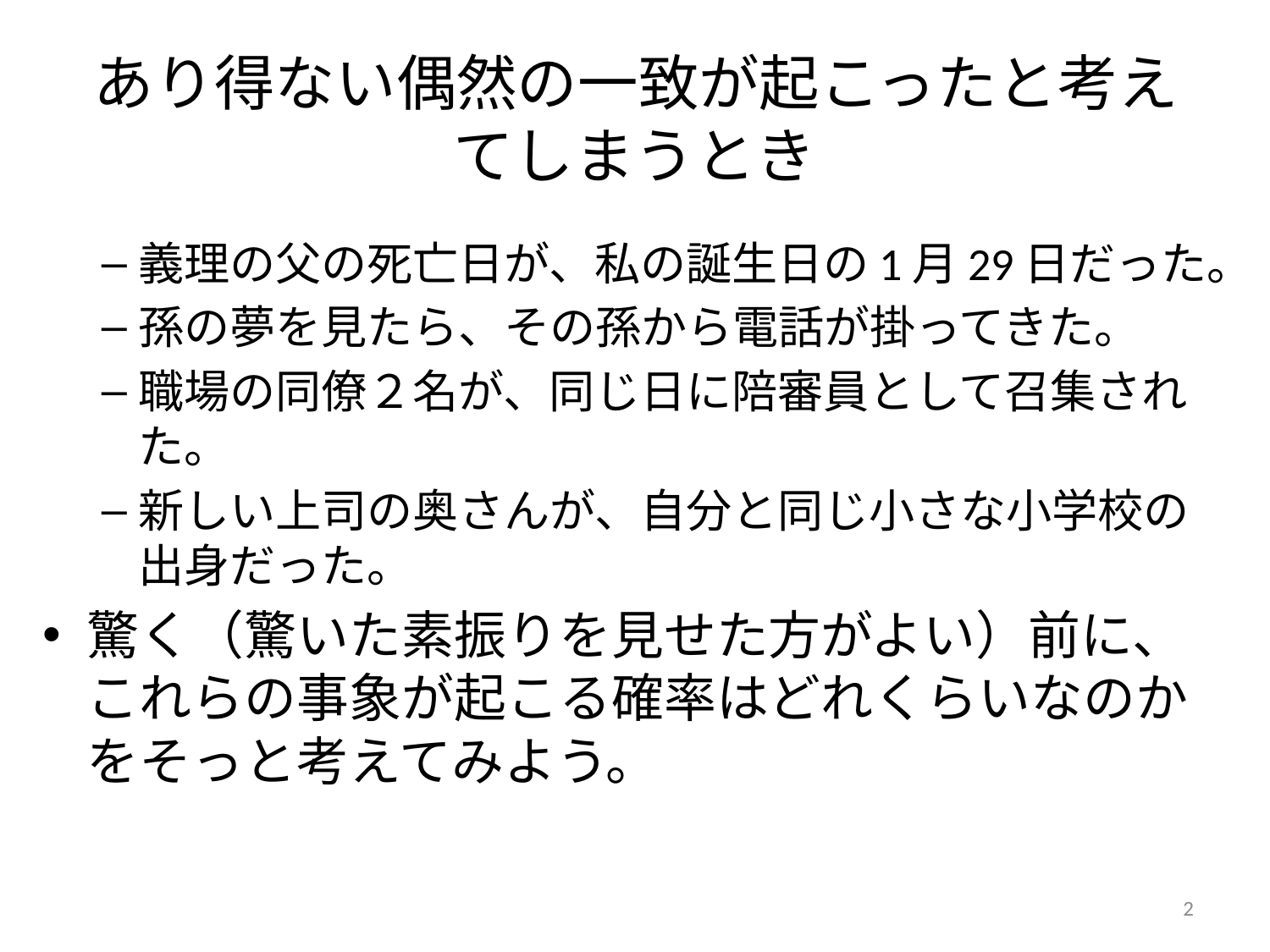

# あり得ない偶然の一致が起こったと考えてしまうとき
義理の父の死亡日が、私の誕生日の1月29日だった。
孫の夢を見たら、その孫から電話が掛ってきた。
職場の同僚２名が、同じ日に陪審員として召集された。
新しい上司の奥さんが、自分と同じ小さな小学校の出身だった。
驚く（驚いた素振りを見せた方がよい）前に、これらの事象が起こる確率はどれくらいなのかをそっと考えてみよう。
2